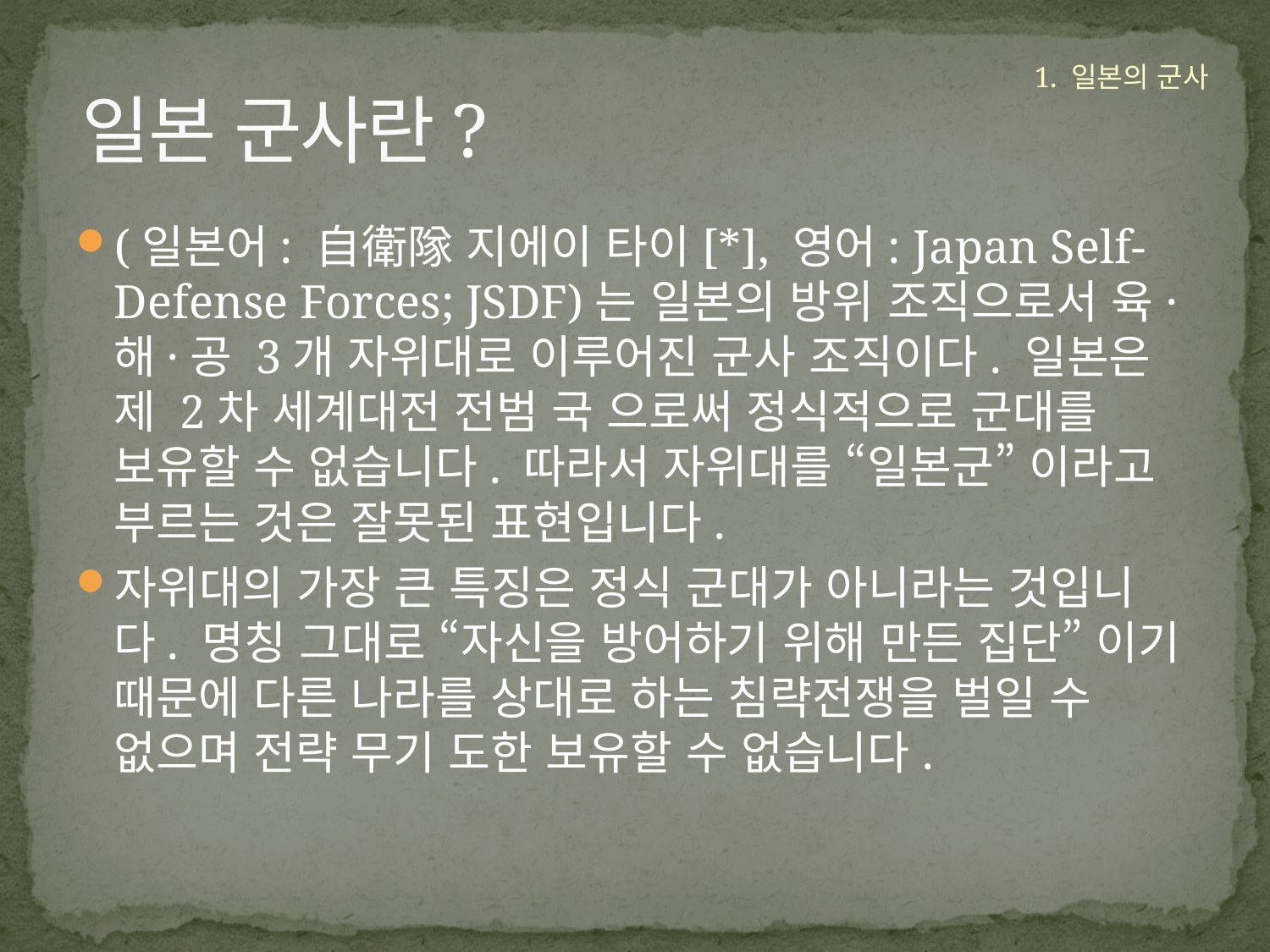

1. 일본의 군사
# 일본 군사란?
(일본어: 自衛隊 지에이 타이[*], 영어: Japan Self-Defense Forces; JSDF)는 일본의 방위 조직으로서 육·해·공 3개 자위대로 이루어진 군사 조직이다. 일본은 제 2차 세계대전 전범 국 으로써 정식적으로 군대를 보유할 수 없습니다. 따라서 자위대를 “일본군” 이라고 부르는 것은 잘못된 표현입니다.
자위대의 가장 큰 특징은 정식 군대가 아니라는 것입니다. 명칭 그대로 “자신을 방어하기 위해 만든 집단” 이기 때문에 다른 나라를 상대로 하는 침략전쟁을 벌일 수 없으며 전략 무기 도한 보유할 수 없습니다.